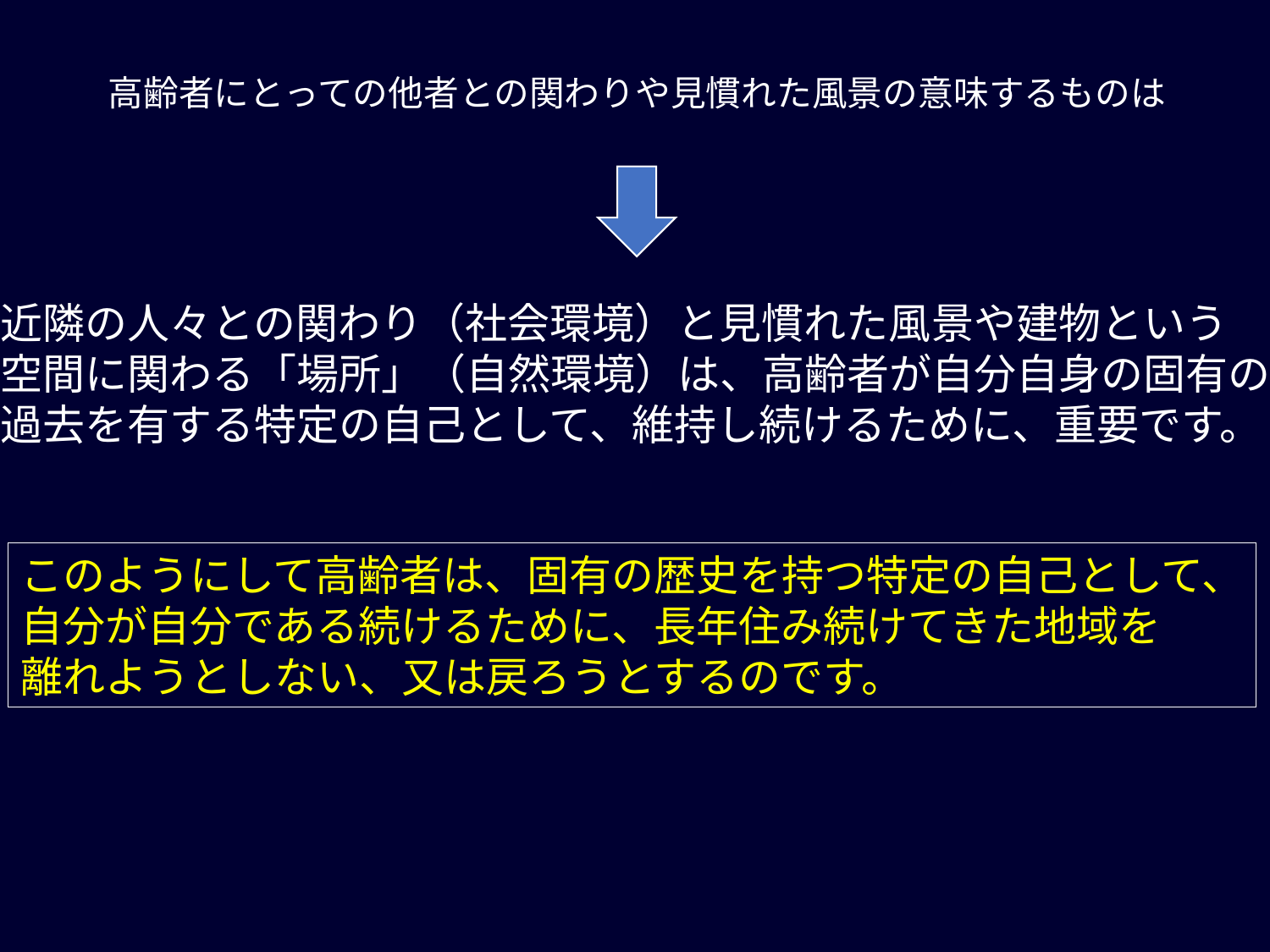

高齢者にとっての他者との関わりや見慣れた風景の意味するものは

近隣の人々との関わり（社会環境）と見慣れた風景や建物という
空間に関わる「場所」（自然環境）は、高齢者が自分自身の固有の
過去を有する特定の自己として、維持し続けるために、重要です。
このようにして高齢者は、固有の歴史を持つ特定の自己として、
自分が自分である続けるために、長年住み続けてきた地域を
離れようとしない、又は戻ろうとするのです。